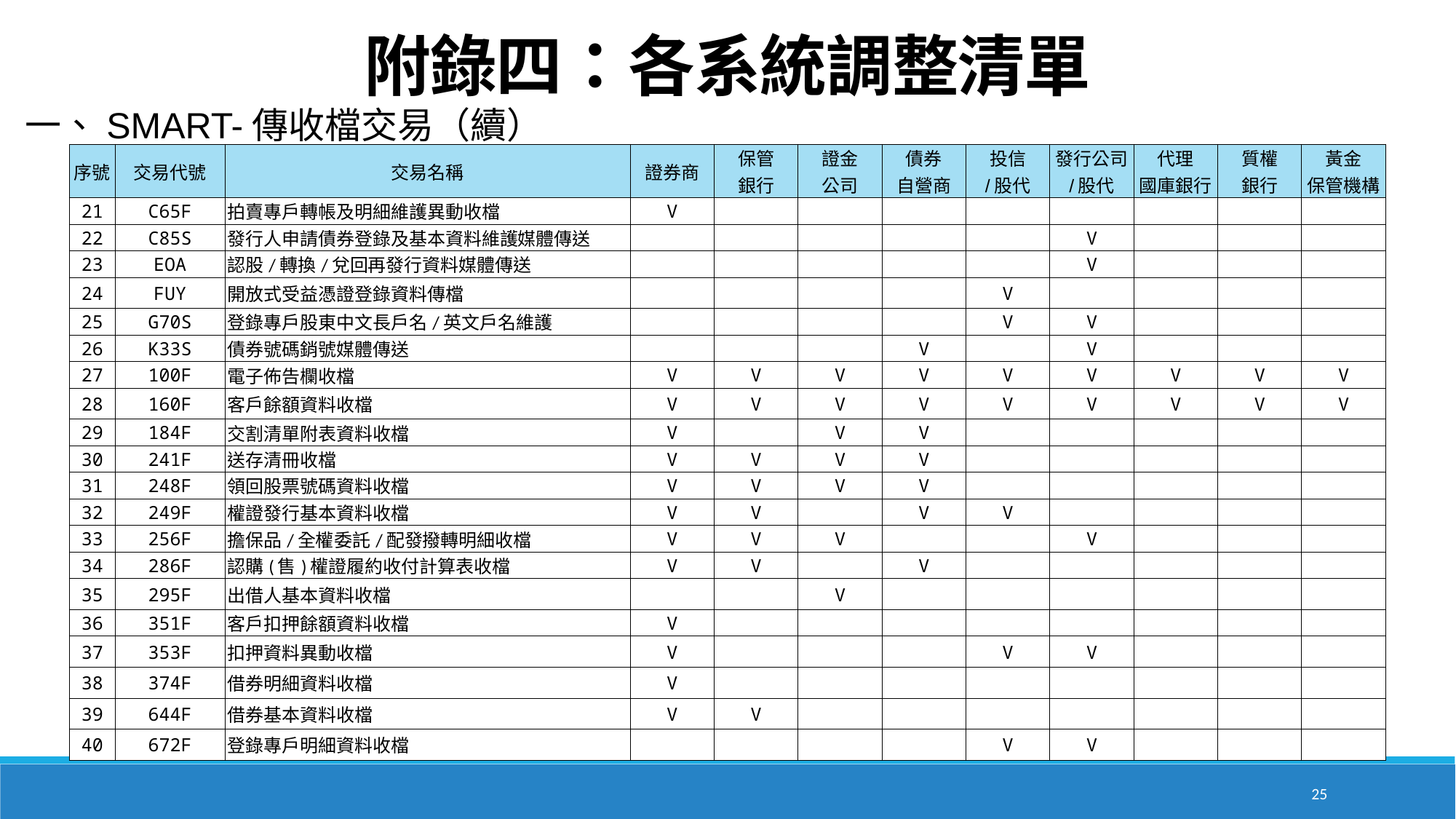

附錄四：各系統調整清單
一、SMART-傳收檔交易（續）
| 序號 | 交易代號 | 交易名稱 | 證券商 | 保管 銀行 | 證金 公司 | 債券 自營商 | 投信 /股代 | 發行公司 /股代 | 代理 國庫銀行 | 質權 銀行 | 黃金 保管機構 |
| --- | --- | --- | --- | --- | --- | --- | --- | --- | --- | --- | --- |
| 21 | C65F | 拍賣專戶轉帳及明細維護異動收檔 | V |  |  |  |  |  |  |  |  |
| 22 | C85S | 發行人申請債券登錄及基本資料維護媒體傳送 |  |  |  |  |  | V |  |  |  |
| 23 | EOA | 認股/轉換/兌回再發行資料媒體傳送 |  |  |  |  |  | V |  |  |  |
| 24 | FUY | 開放式受益憑證登錄資料傳檔 |  |  |  |  | V |  |  |  |  |
| 25 | G70S | 登錄專戶股東中文長戶名/英文戶名維護 |  |  |  |  | V | V |  |  |  |
| 26 | K33S | 債券號碼銷號媒體傳送 |  |  |  | V |  | V |  |  |  |
| 27 | 100F | 電子佈告欄收檔 | V | V | V | V | V | V | V | V | V |
| 28 | 160F | 客戶餘額資料收檔 | V | V | V | V | V | V | V | V | V |
| 29 | 184F | 交割清單附表資料收檔 | V |  | V | V |  |  |  |  |  |
| 30 | 241F | 送存清冊收檔 | V | V | V | V |  |  |  |  |  |
| 31 | 248F | 領回股票號碼資料收檔 | V | V | V | V |  |  |  |  |  |
| 32 | 249F | 權證發行基本資料收檔 | V | V |  | V | V |  |  |  |  |
| 33 | 256F | 擔保品/全權委託/配發撥轉明細收檔 | V | V | V |  |  | V |  |  |  |
| 34 | 286F | 認購(售)權證履約收付計算表收檔 | V | V |  | V |  |  |  |  |  |
| 35 | 295F | 出借人基本資料收檔 |  |  | V |  |  |  |  |  |  |
| 36 | 351F | 客戶扣押餘額資料收檔 | V |  |  |  |  |  |  |  |  |
| 37 | 353F | 扣押資料異動收檔 | V |  |  |  | V | V |  |  |  |
| 38 | 374F | 借券明細資料收檔 | V |  |  |  |  |  |  |  |  |
| 39 | 644F | 借券基本資料收檔 | V | V |  |  |  |  |  |  |  |
| 40 | 672F | 登錄專戶明細資料收檔 |  |  |  |  | V | V |  |  |  |
25